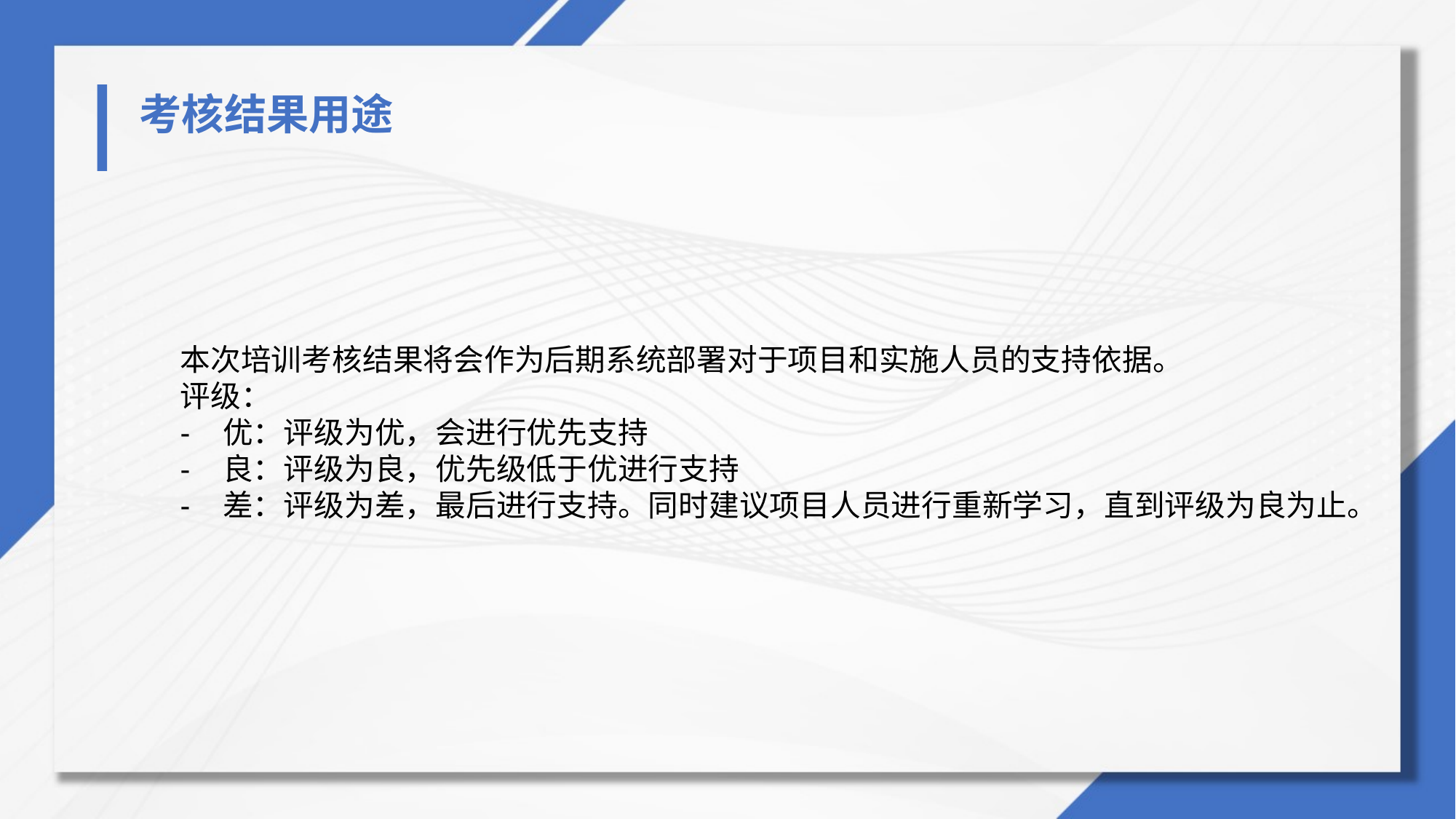

考核结果用途

本次培训考核结果将会作为后期系统部署对于项目和实施人员的支持依据。
评级：
-   优：评级为优，会进行优先支持
-   良：评级为良，优先级低于优进行支持
-   差：评级为差，最后进行支持。同时建议项目人员进行重新学习，直到评级为良为止。